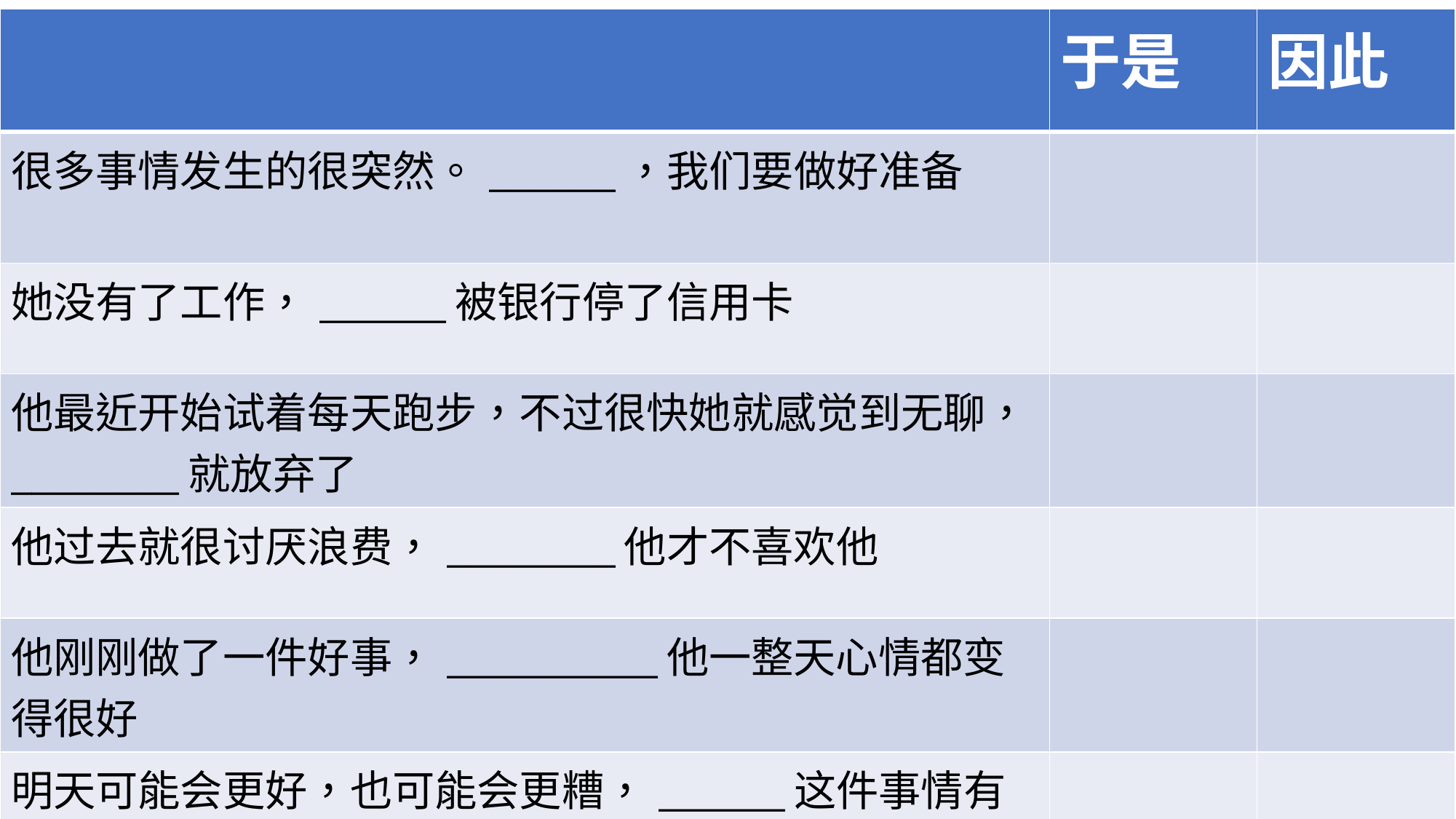

|  | 于是 | 因此 |
| --- | --- | --- |
| 很多事情发生的很突然。\_\_\_\_\_\_，我们要做好准备 |  |  |
| 她没有了工作，\_\_\_\_\_\_被银行停了信用卡 |  |  |
| 他最近开始试着每天跑步，不过很快她就感觉到无聊，\_\_\_\_\_\_\_\_就放弃了 |  |  |
| 他过去就很讨厌浪费，\_\_\_\_\_\_\_\_他才不喜欢他 |  |  |
| 他刚刚做了一件好事，\_\_\_\_\_\_\_\_\_\_他一整天心情都变得很好 |  |  |
| 明天可能会更好，也可能会更糟，\_\_\_\_\_\_这件事情有很大的看点 |  |  |